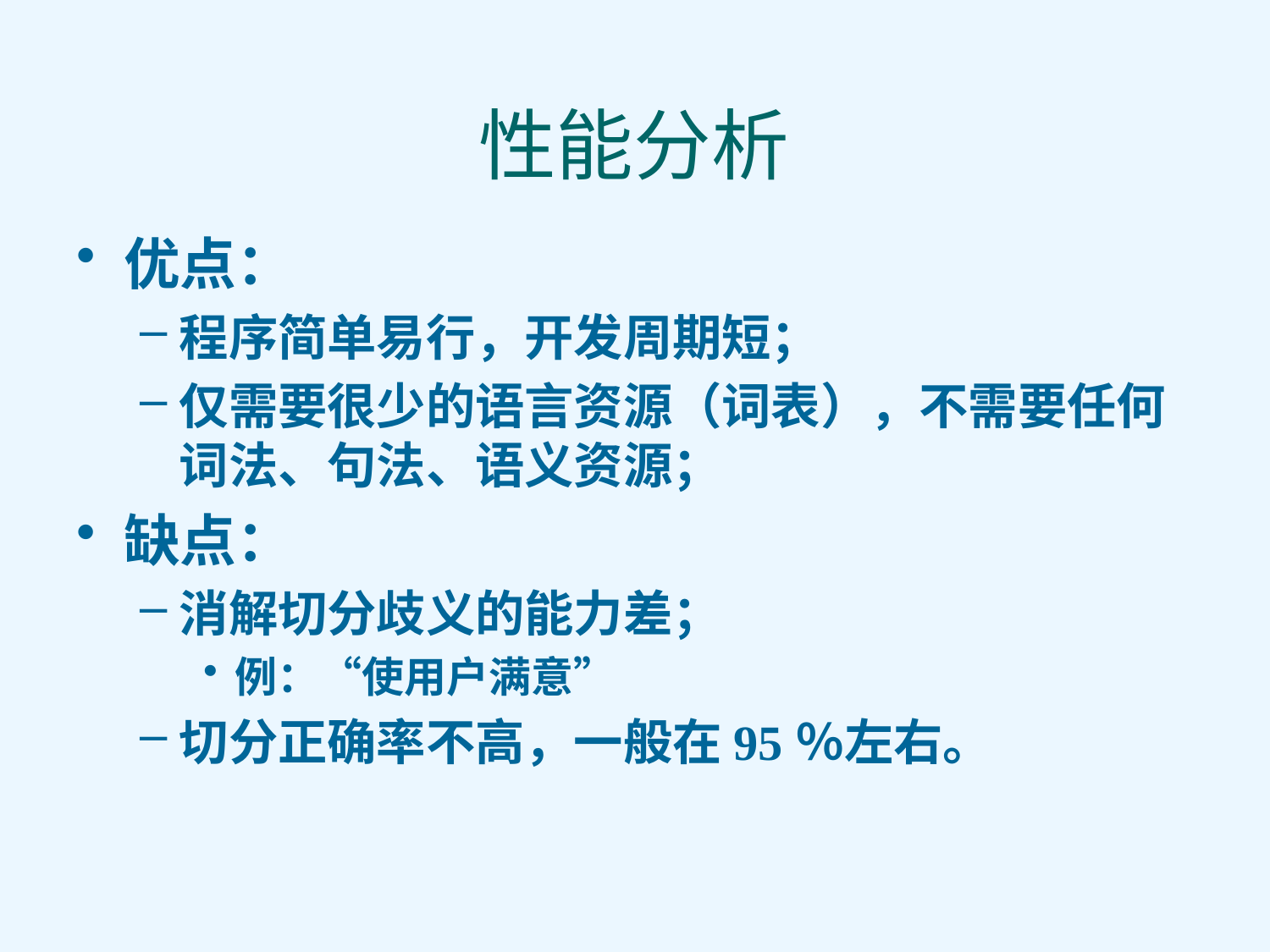

# 性能分析
优点：
程序简单易行，开发周期短；
仅需要很少的语言资源（词表），不需要任何词法、句法、语义资源；
缺点：
消解切分歧义的能力差；
例：“使用户满意”
切分正确率不高，一般在95％左右。